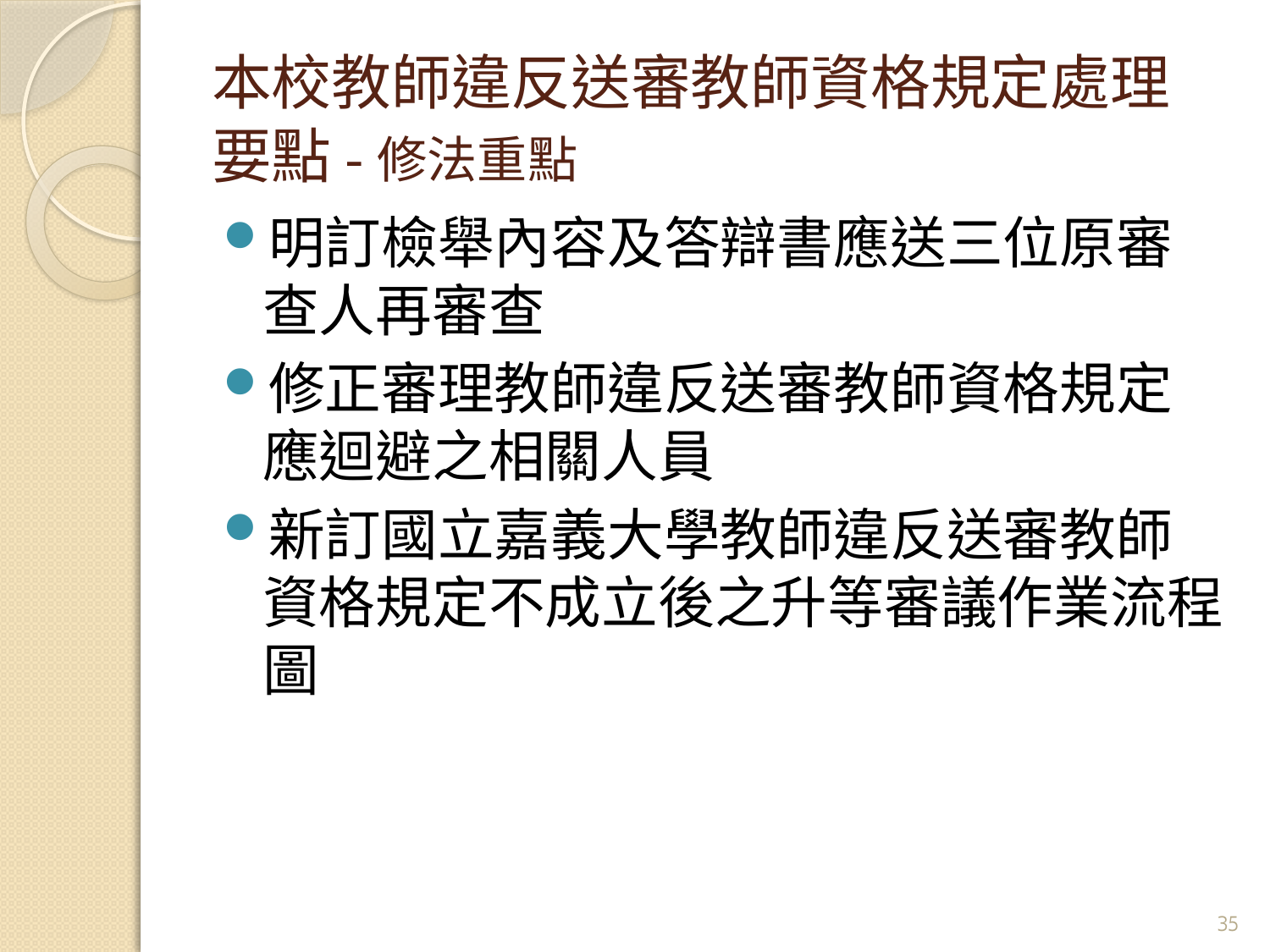

# 本校教師違反送審教師資格規定處理要點-修法重點
明訂檢舉內容及答辯書應送三位原審查人再審查
修正審理教師違反送審教師資格規定應迴避之相關人員
新訂國立嘉義大學教師違反送審教師資格規定不成立後之升等審議作業流程圖
35